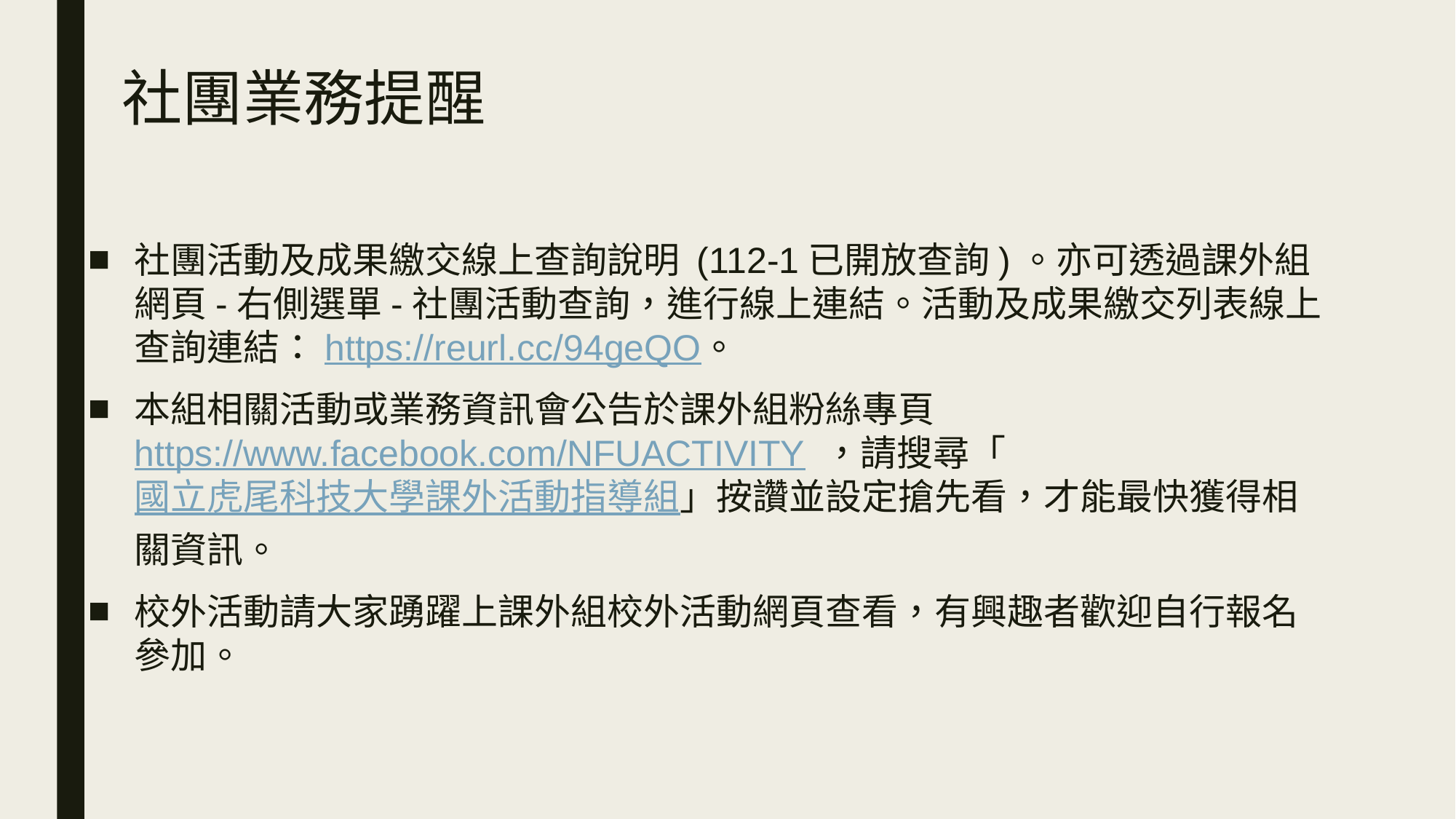

# 社團業務提醒
社團活動及成果繳交線上查詢說明 (112-1已開放查詢)。亦可透過課外組網頁-右側選單-社團活動查詢，進行線上連結。活動及成果繳交列表線上查詢連結：https://reurl.cc/94geQO。
本組相關活動或業務資訊會公告於課外組粉絲專頁 https://www.facebook.com/NFUACTIVITY ，請搜尋「國立虎尾科技大學課外活動指導組」按讚並設定搶先看，才能最快獲得相關資訊。
校外活動請大家踴躍上課外組校外活動網頁查看，有興趣者歡迎自行報名參加。